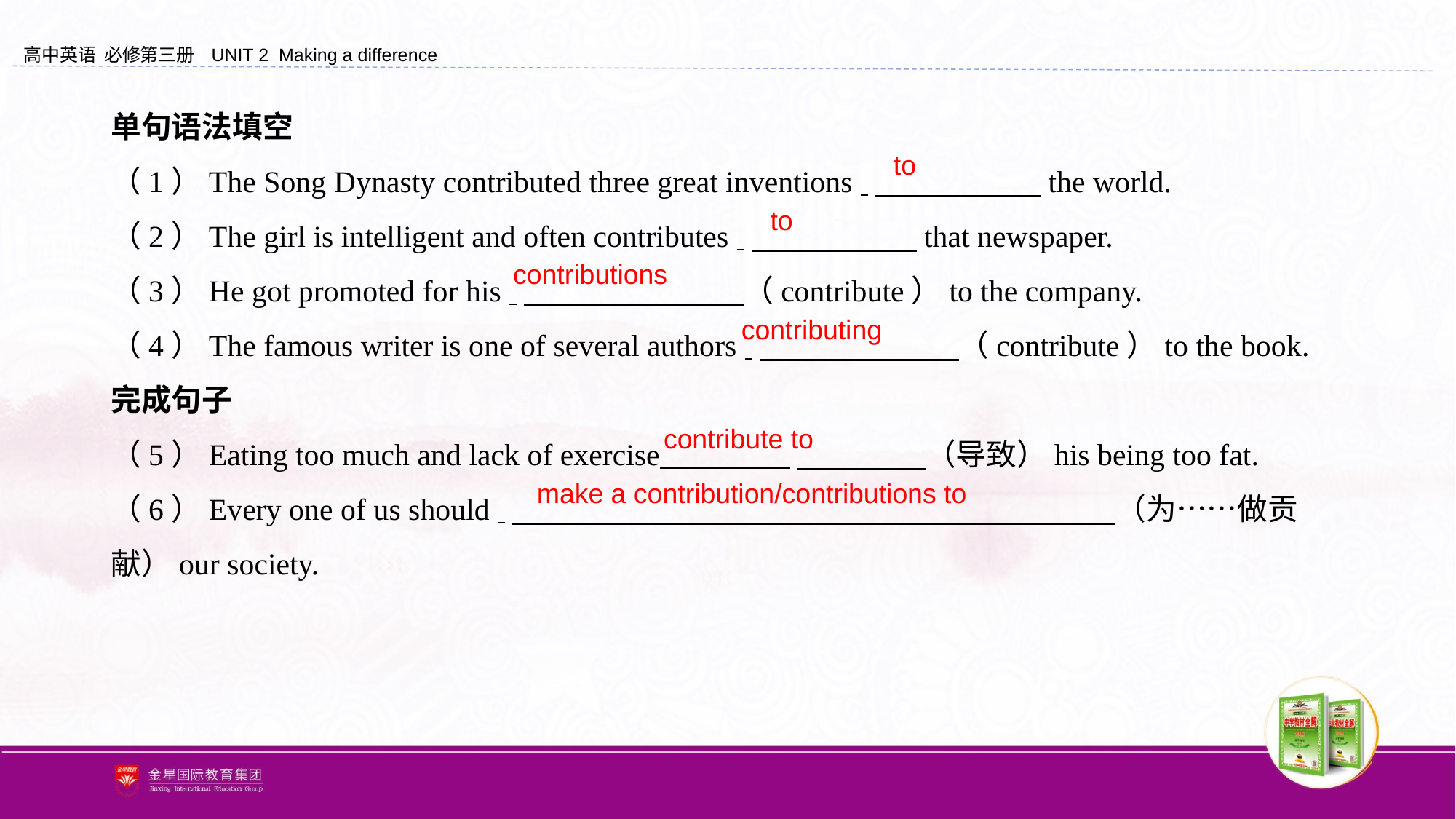

单句语法填空
（1）The Song Dynasty contributed three great inventions  　　　　 　 the world.
（2）The girl is intelligent and often contributes  　　　　 　 that newspaper.
（3）He got promoted for his  　　　         　 　（contribute）to the company.
（4）The famous writer is one of several authors  　　　      　 　（contribute）to the book.
完成句子
（5）Eating too much and lack of exercise                 　　　　 （导致）his being too fat.
（6）Every one of us should  　　　                                               　　　　　 　 （为……做贡献）our society.

to
to
contributions
contributing
contribute to
make a contribution/contributions to